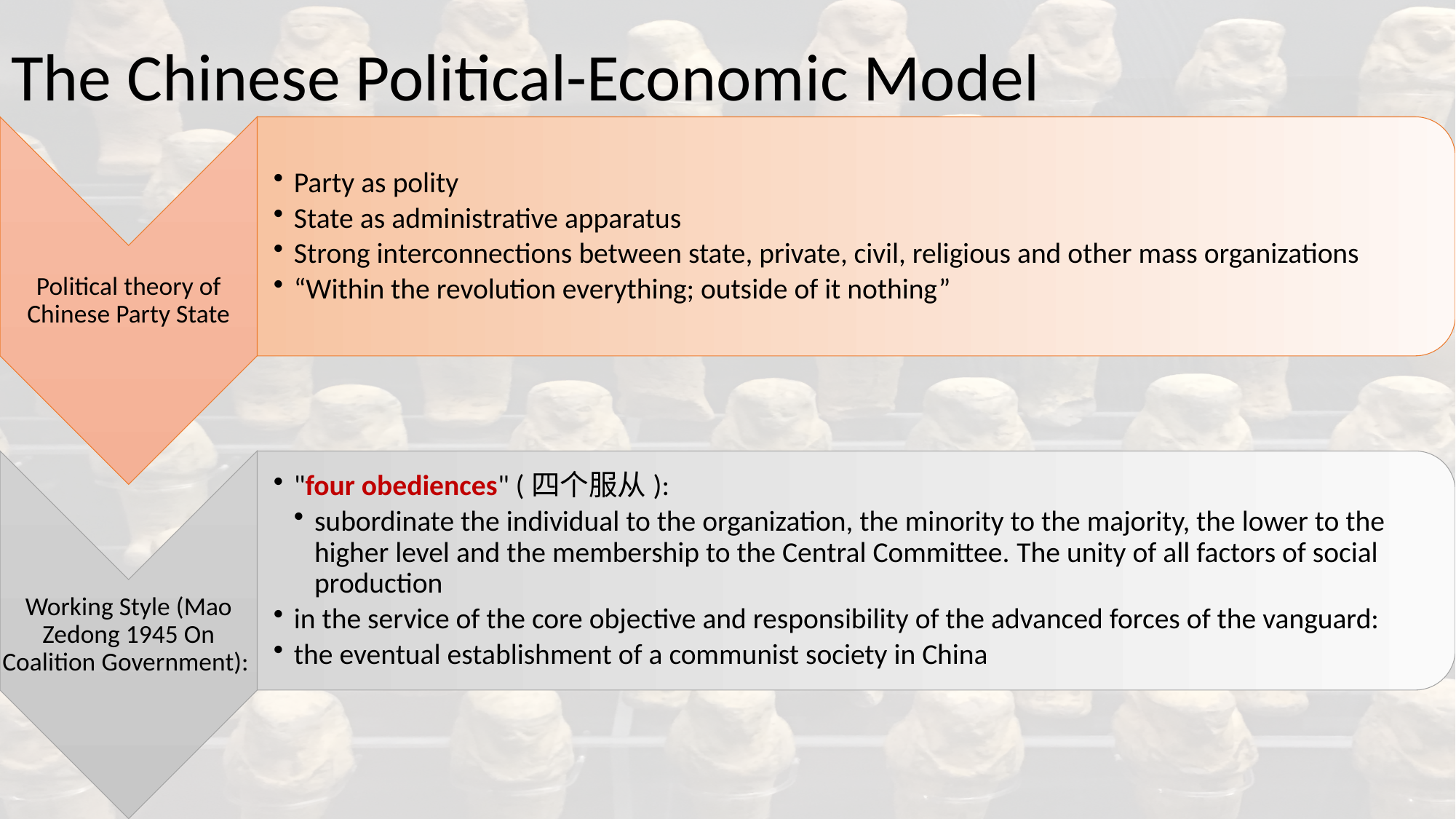

# The Chinese Political-Economic Model
Political theory of Chinese Party State
Party as polity
State as administrative apparatus
Strong interconnections between state, private, civil, religious and other mass organizations
“Within the revolution everything; outside of it nothing”
Working Style (Mao Zedong 1945 On Coalition Government):
"four obediences" (四个服从):
subordinate the individual to the organization, the minority to the majority, the lower to the higher level and the membership to the Central Committee. The unity of all factors of social production
in the service of the core objective and responsibility of the advanced forces of the vanguard:
the eventual establishment of a communist society in China